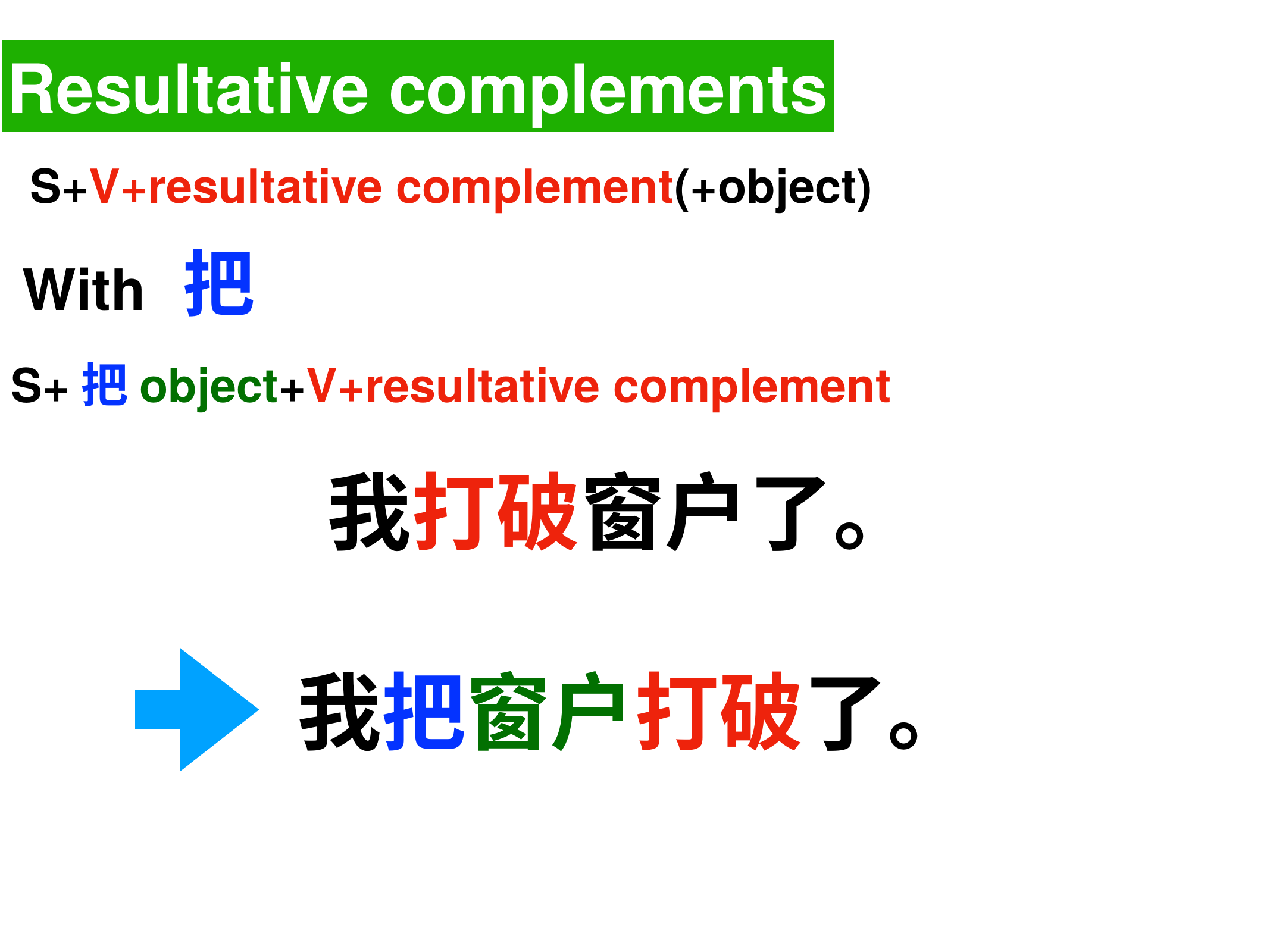

Resultative complements
S+V+resultative complement(+object)
With 把
S+把object+V+resultative complement
我打破窗户了。
我把窗户打破了。